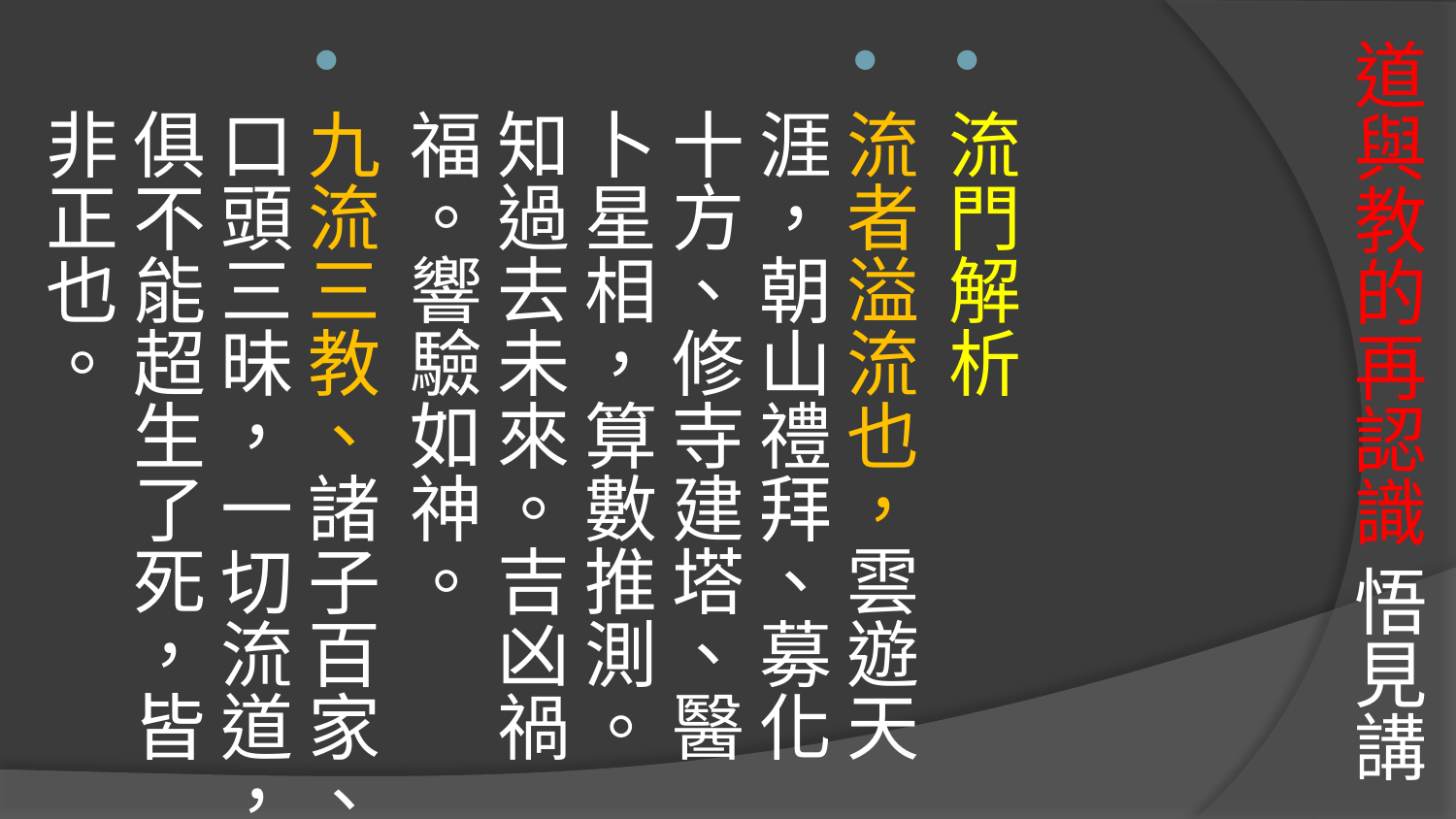

流門解析
流者溢流也，雲遊天涯，朝山禮拜、募化十方、修寺建塔、醫卜星相，算數推測。知過去未來。吉凶禍福。響驗如神。
九流三教、諸子百家、口頭三昧，一切流道，俱不能超生了死，皆非正也。
# 道與教的再認識 悟見講